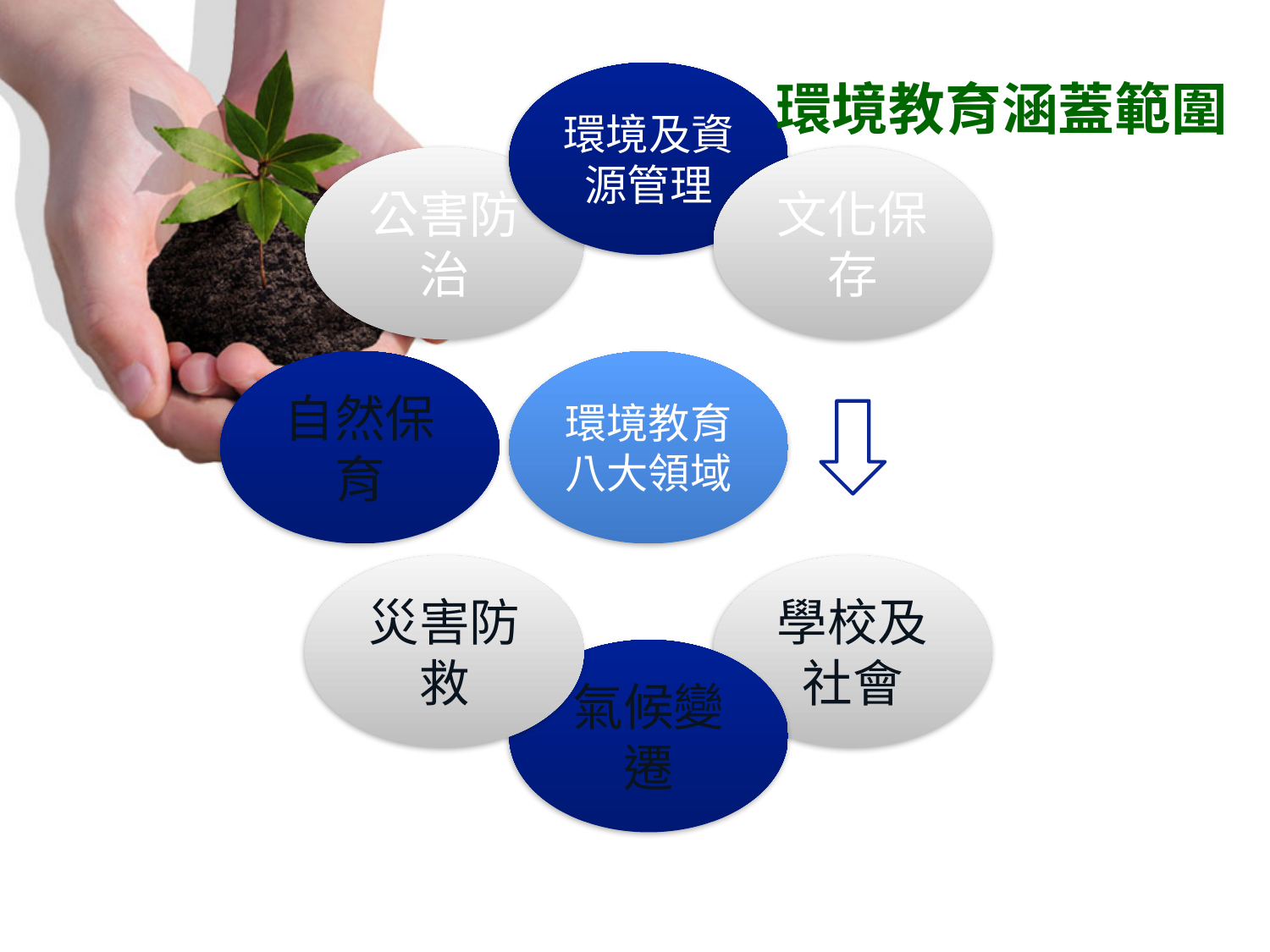

# 環境教育涵蓋範圍
環境教育八大領域
學校及社會
氣候變遷
災害防救
自然保育
公害防治
環境及資源管理
文化保存